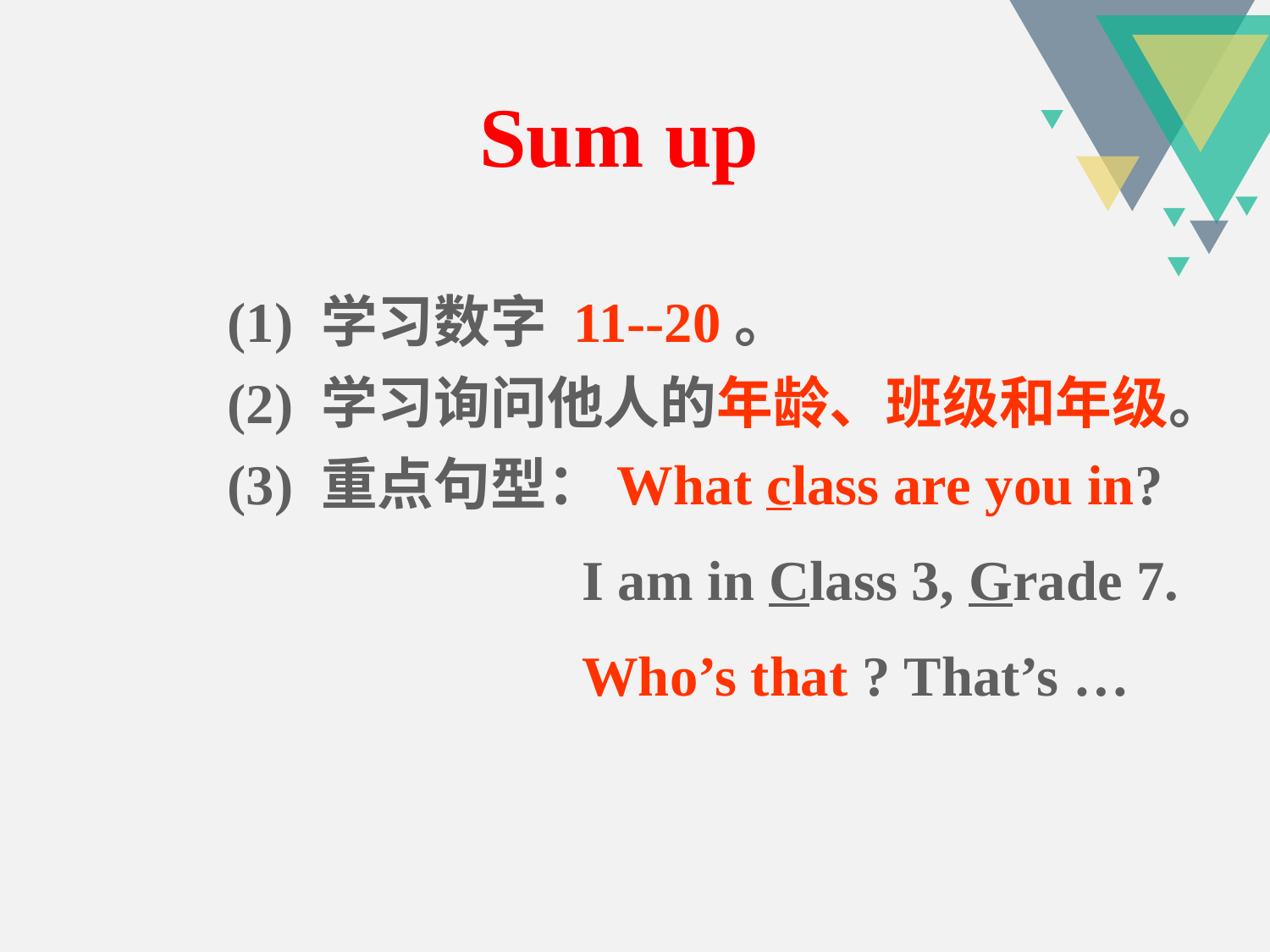

Sum up
(1) 学习数字 11--20。
(2) 学习询问他人的年龄、班级和年级。
(3) 重点句型：What class are you in?
                         I am in Class 3, Grade 7.
                         Who’s that ? That’s …